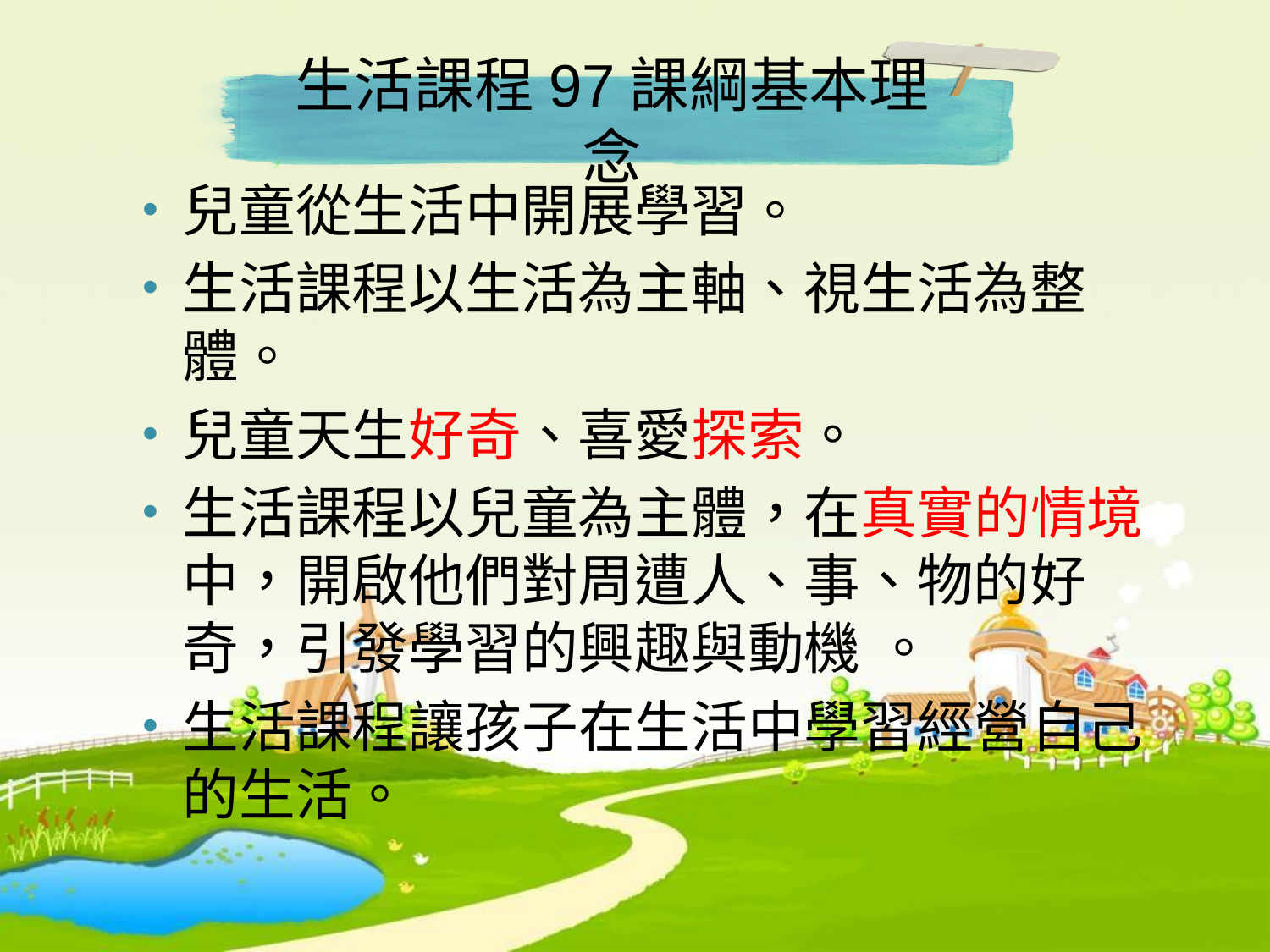

生活課程97課綱基本理念
兒童從生活中開展學習。
生活課程以生活為主軸、視生活為整體。
兒童天生好奇、喜愛探索。
生活課程以兒童為主體，在真實的情境中，開啟他們對周遭人、事、物的好奇，引發學習的興趣與動機 。
生活課程讓孩子在生活中學習經營自己的生活。